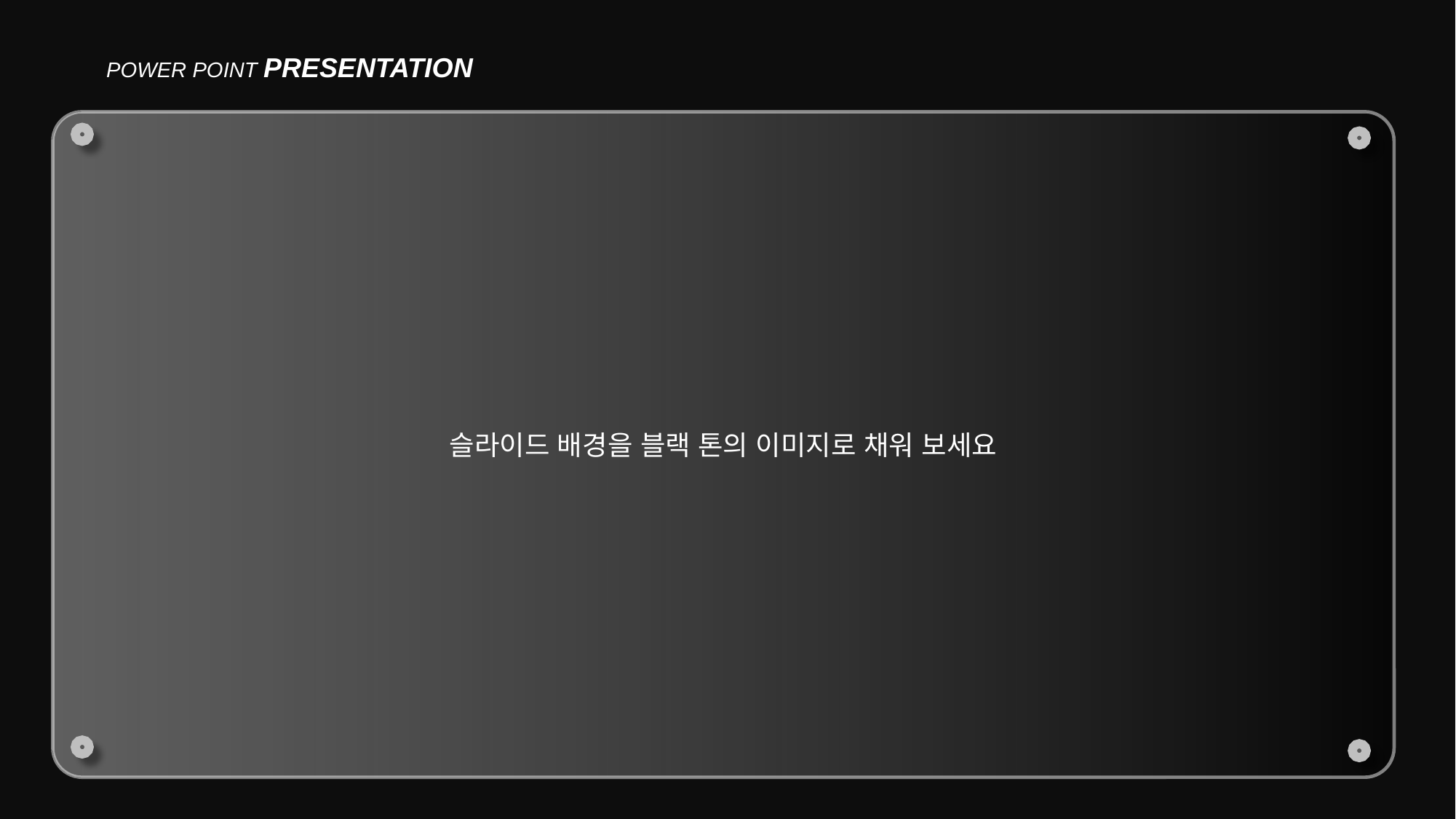

POWER POINT PRESENTATION
슬라이드 배경을 블랙 톤의 이미지로 채워 보세요